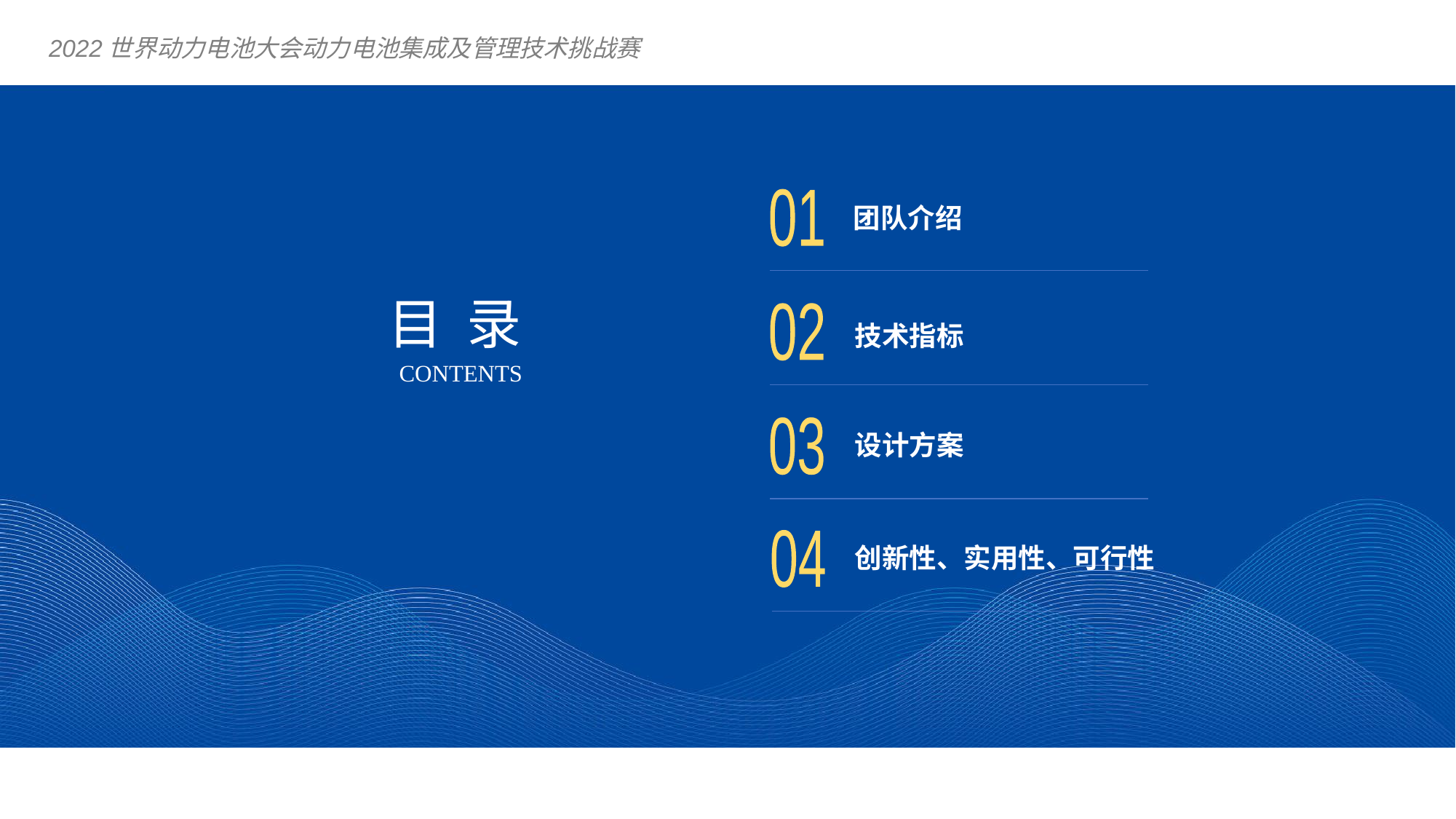

# 2022世界动力电池大会动力电池集成及管理技术挑战赛
01
团队介绍
目  录
CONTENTS
02
技术指标
03
设计方案
04
创新性、实用性、可行性